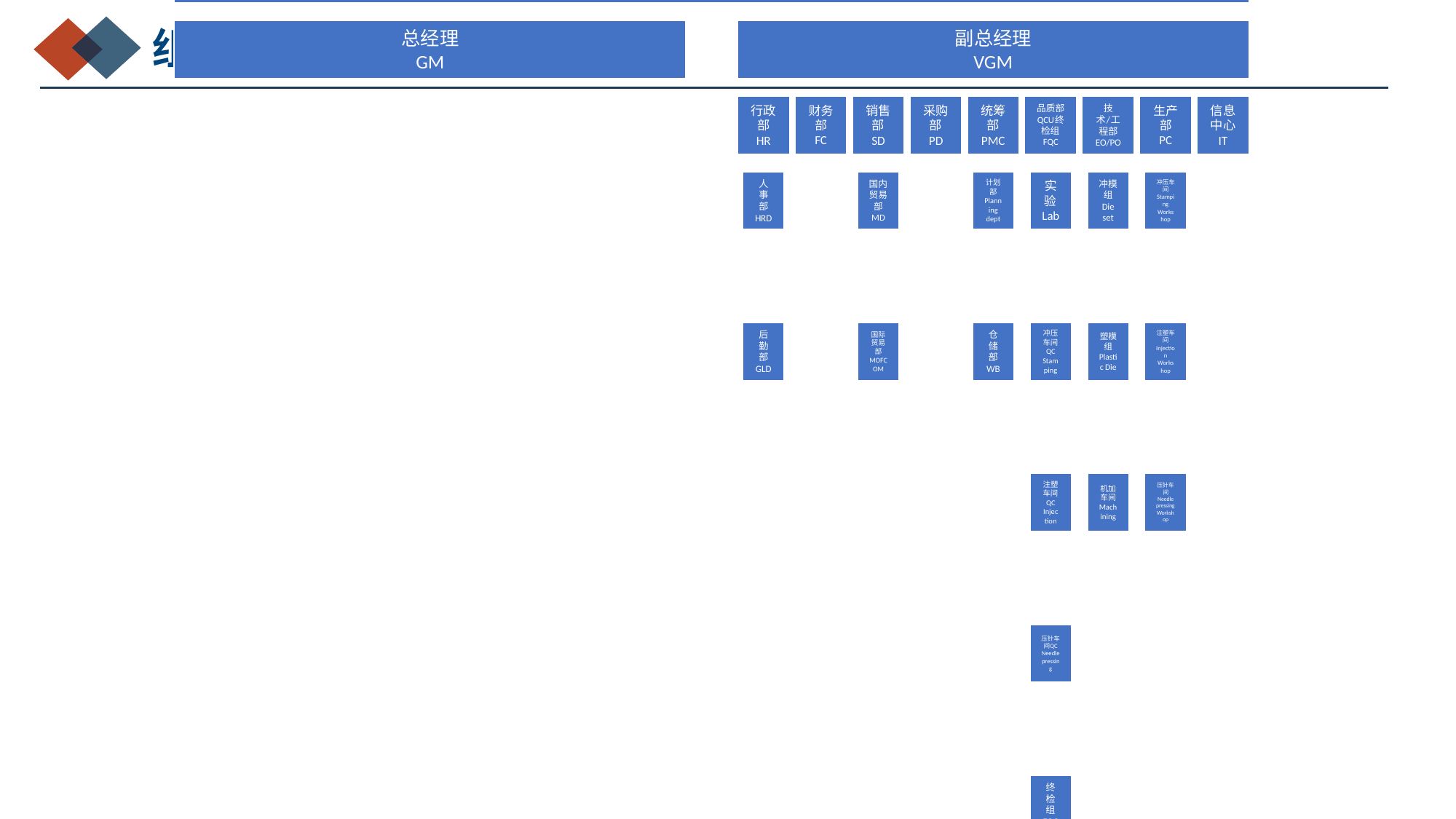

总经理
GM
副总经理
VGM
行政部
HR
人事部
HRD
后勤部
GLD
财务部
FC
销售部
SD
国内贸易部
MD
国际贸易部
MOFCOM
采购部
PD
统筹部
PMC
计划部
Planning dept
仓储部
WB
品质部
QCU终检组FQC
冲压车间QC
Stamping
注塑车间QC
Injection
压针车间QC
Needle pressing
终检组FQC
技术/工程部
EO/PO
冲模组
Die set
塑模组
Plastic Die
机加车间
Machining
生产部
PC
冲压车间
Stamping Workshop
注塑车间
Injection Workshop
压针车间
Needle pressing Workshop
信息中心
IT
实验Lab
组织结构